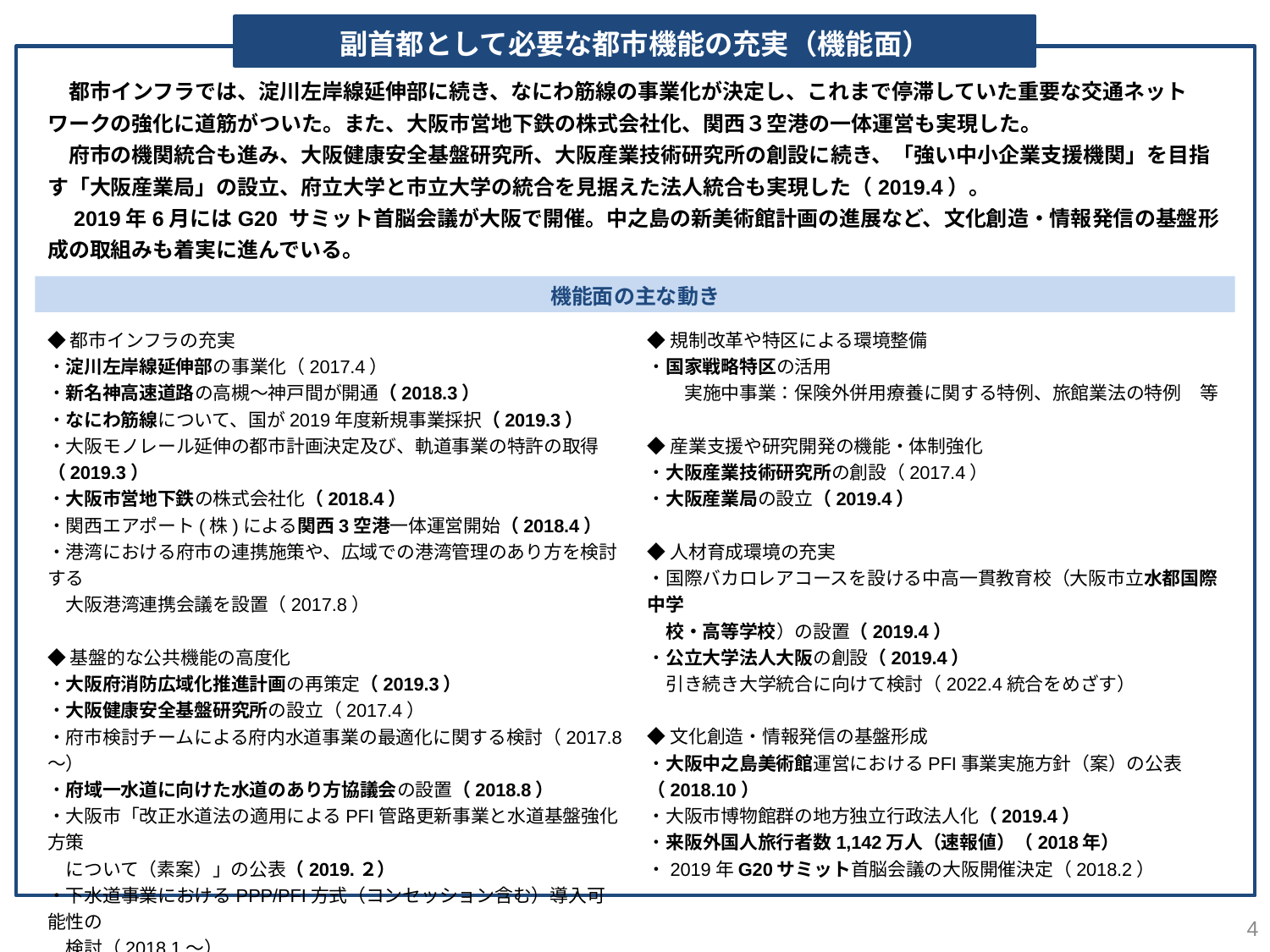

副首都として必要な都市機能の充実（機能面）

　都市インフラでは、淀川左岸線延伸部に続き、なにわ筋線の事業化が決定し、これまで停滞していた重要な交通ネットワークの強化に道筋がついた。また、大阪市営地下鉄の株式会社化、関西３空港の一体運営も実現した。
　府市の機関統合も進み、大阪健康安全基盤研究所、大阪産業技術研究所の創設に続き、「強い中小企業支援機関」を目指す「大阪産業局」の設立、府立大学と市立大学の統合を見据えた法人統合も実現した（2019.4）。
　2019年6月にはG20 サミット首脳会議が大阪で開催。中之島の新美術館計画の進展など、文化創造・情報発信の基盤形成の取組みも着実に進んでいる。
機能面の主な動き
◆都市インフラの充実
・淀川左岸線延伸部の事業化（2017.4）
・新名神高速道路の高槻～神戸間が開通（2018.3）
・なにわ筋線について、国が2019年度新規事業採択（2019.3）
・大阪モノレール延伸の都市計画決定及び、軌道事業の特許の取得（2019.3）
・大阪市営地下鉄の株式会社化（2018.4）
・関西エアポート(株)による関西3空港一体運営開始（2018.4）
・港湾における府市の連携施策や、広域での港湾管理のあり方を検討する
　大阪港湾連携会議を設置（2017.8）

◆基盤的な公共機能の高度化
・大阪府消防広域化推進計画の再策定（2019.3）
・大阪健康安全基盤研究所の設立（2017.4）
・府市検討チームによる府内水道事業の最適化に関する検討（2017.8～）
・府域一水道に向けた水道のあり方協議会の設置（2018.8）
・大阪市「改正水道法の適用によるPFI管路更新事業と水道基盤強化方策
　について（素案）」の公表（2019.２）
・下水道事業におけるPPP/PFI方式（コンセッション含む）導入可能性の
　検討（2018.1～）

◆規制改革や特区による環境整備
・国家戦略特区の活用
　　実施中事業：保険外併用療養に関する特例、旅館業法の特例　等

◆産業支援や研究開発の機能・体制強化
・大阪産業技術研究所の創設（2017.4）
・大阪産業局の設立（2019.4）

◆人材育成環境の充実
・国際バカロレアコースを設ける中高一貫教育校（大阪市立水都国際中学
　校・高等学校）の設置（2019.4）
・公立大学法人大阪の創設（2019.4）
　引き続き大学統合に向けて検討（2022.4統合をめざす）

◆文化創造・情報発信の基盤形成
・大阪中之島美術館運営におけるPFI事業実施方針（案）の公表（2018.10）
・大阪市博物館群の地方独立行政法人化（2019.4）
・来阪外国人旅行者数1,142万人（速報値）（2018年）
・2019年G20サミット首脳会議の大阪開催決定（2018.2）

4